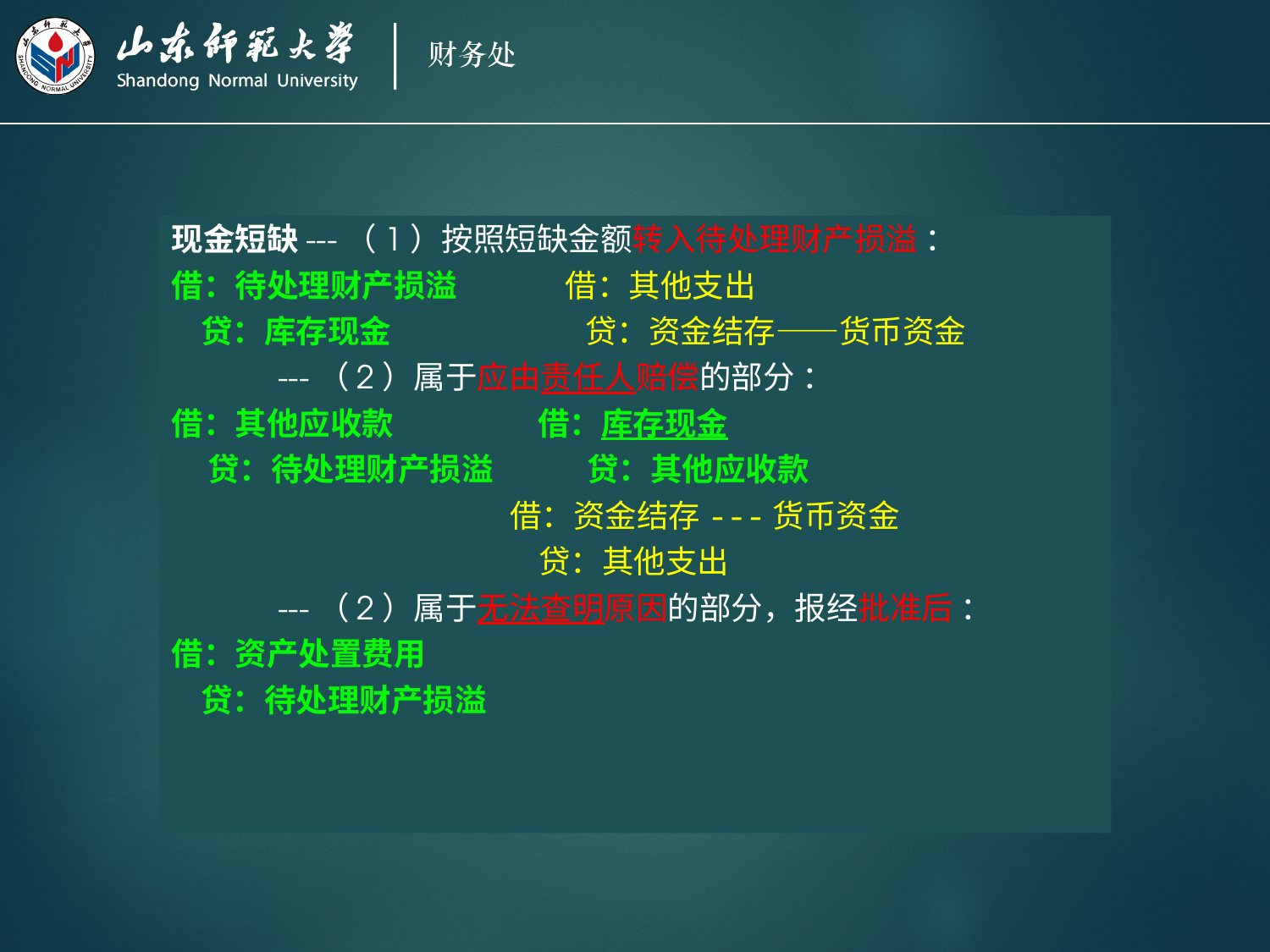

现金短缺---（1）按照短缺金额转入待处理财产损溢 ：
借：待处理财产损溢               借：其他支出
   贷：库存现金                           贷：资金结存——货币资金
            ---（2）属于应由责任人赔偿的部分 ：
借：其他应收款                    借：库存现金
    贷：待处理财产损溢             贷：其他应收款
                                              借：资金结存---货币资金
                                                  贷：其他支出
            ---（2）属于无法查明原因的部分，报经批准后 ：
借：资产处置费用
   贷：待处理财产损溢